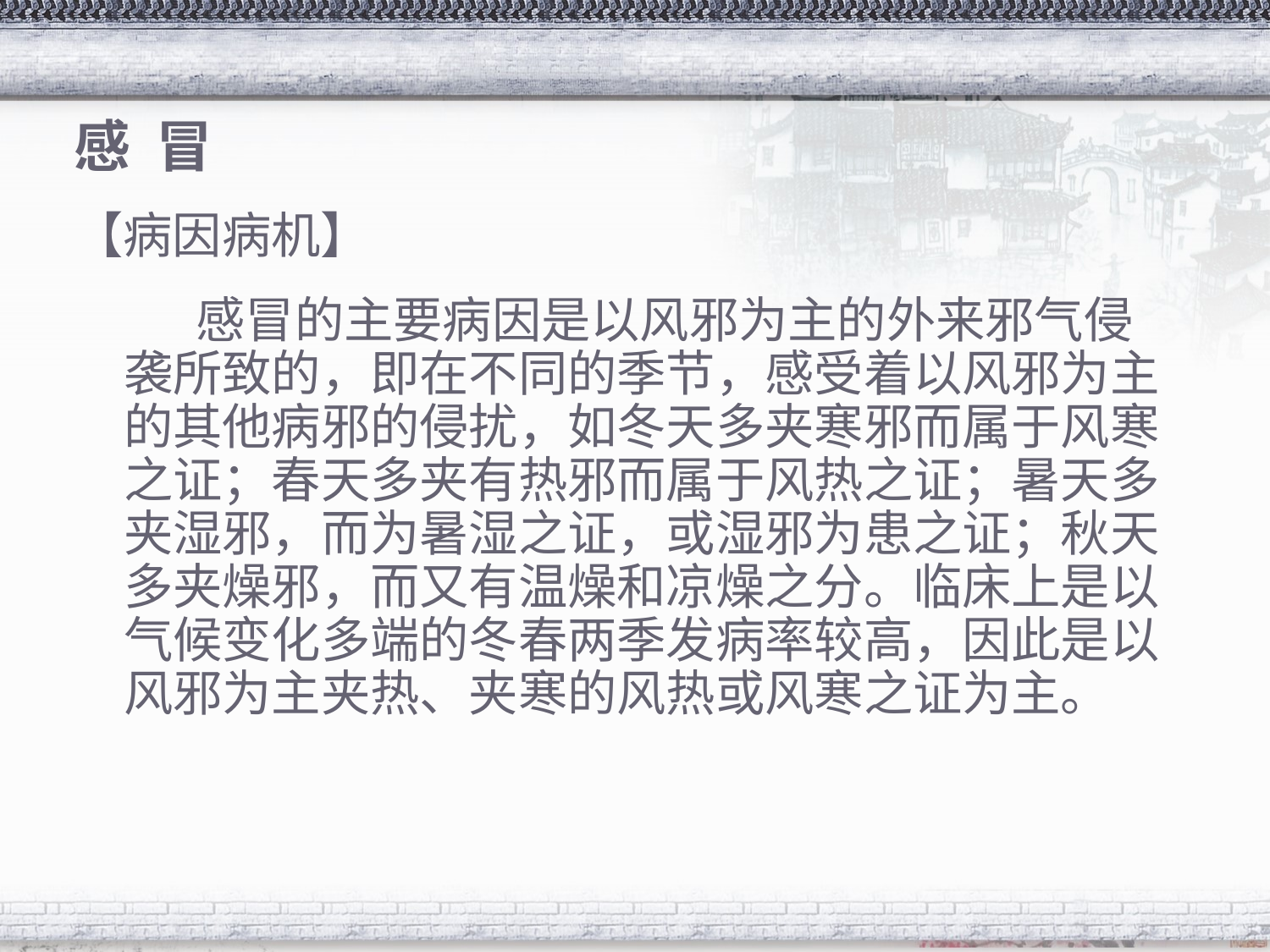

# 感  冒
【病因病机】
          感冒的主要病因是以风邪为主的外来邪气侵袭所致的，即在不同的季节，感受着以风邪为主的其他病邪的侵扰，如冬天多夹寒邪而属于风寒之证；春天多夹有热邪而属于风热之证；暑天多夹湿邪，而为暑湿之证，或湿邪为患之证；秋天多夹燥邪，而又有温燥和凉燥之分。临床上是以气候变化多端的冬春两季发病率较高，因此是以风邪为主夹热、夹寒的风热或风寒之证为主。